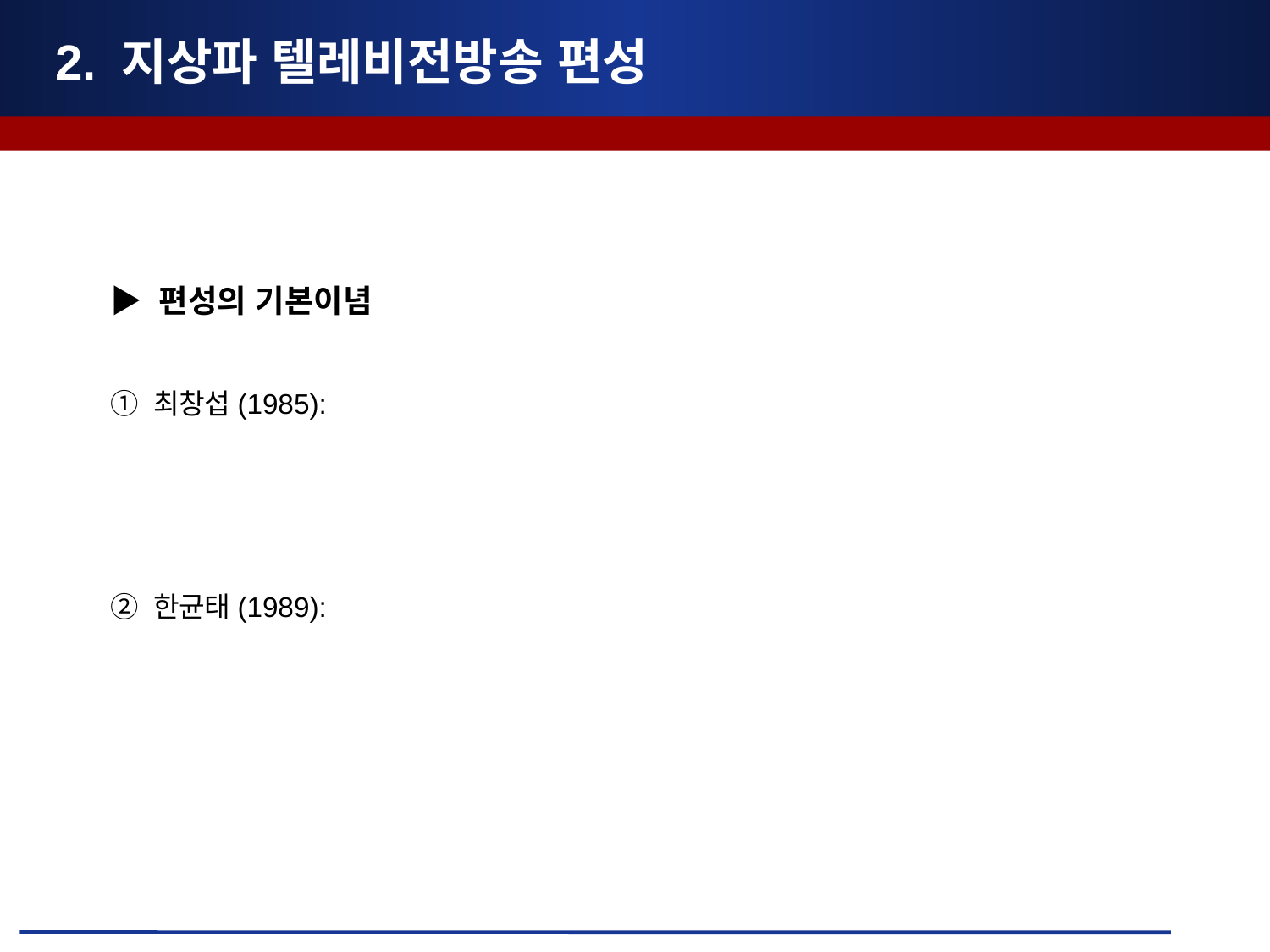

# 2. 지상파 텔레비전방송 편성
▶ 편성의 기본이념

① 최창섭(1985):

② 한균태(1989):